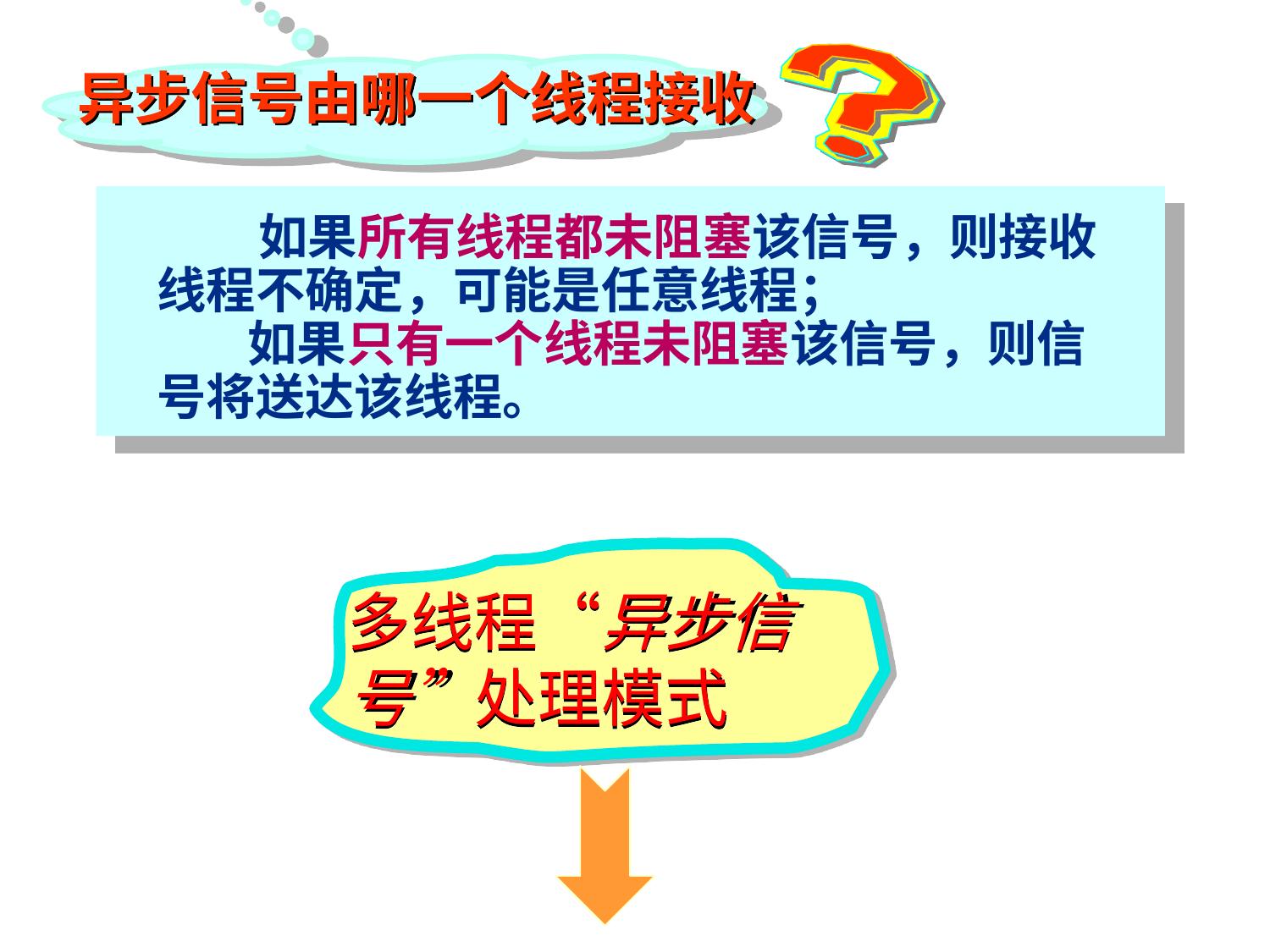

异步信号由哪一个线程接收

        如果所有线程都未阻塞该信号，则接收线程不确定，可能是任意线程；
       如果只有一个线程未阻塞该信号，则信号将送达该线程。

多线程“异步信号”处理模式